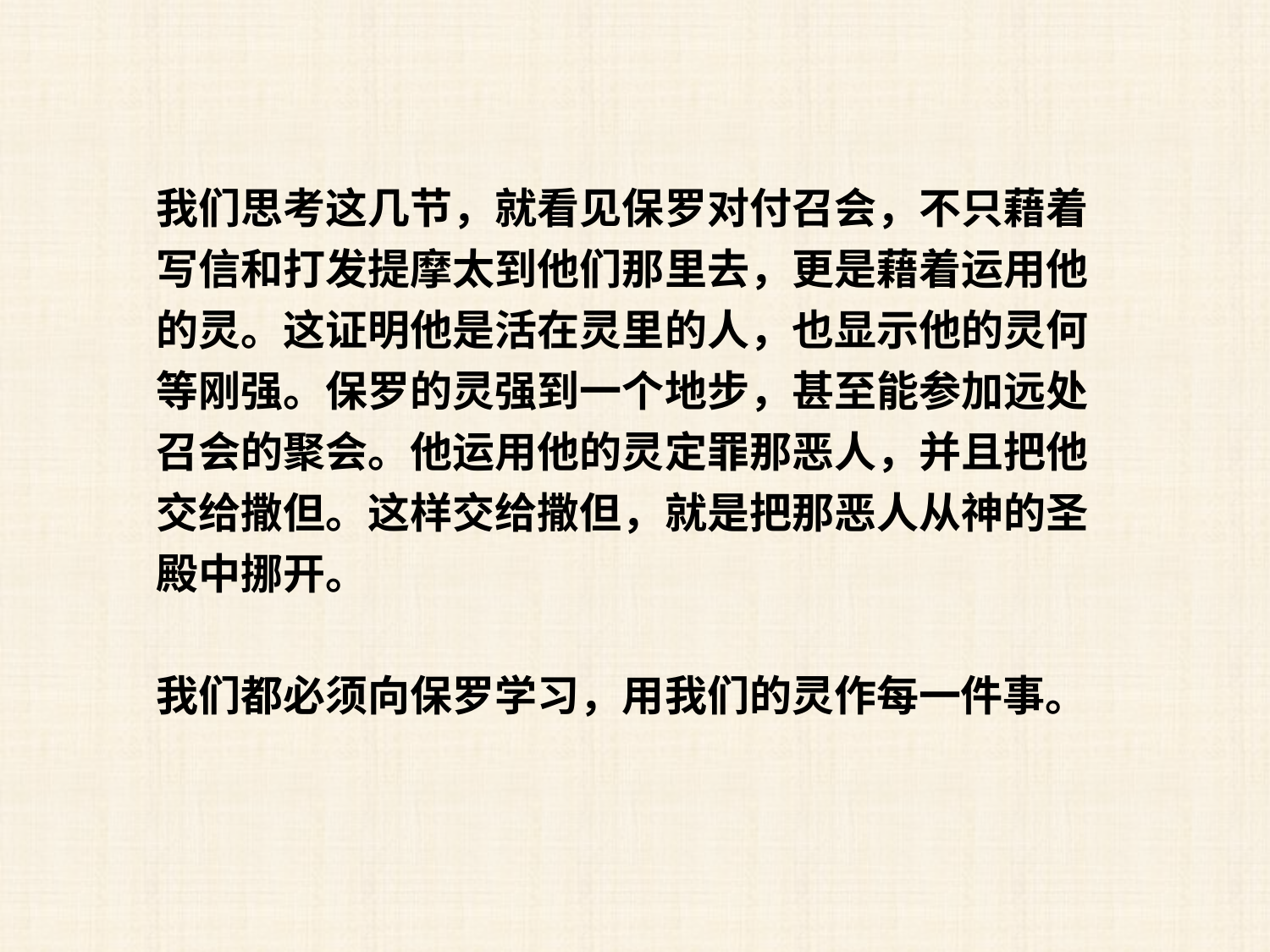

我们思考这几节，就看见保罗对付召会，不只藉着写信和打发提摩太到他们那里去，更是藉着运用他的灵。这证明他是活在灵里的人，也显示他的灵何等刚强。保罗的灵强到一个地步，甚至能参加远处召会的聚会。他运用他的灵定罪那恶人，并且把他交给撒但。这样交给撒但，就是把那恶人从神的圣殿中挪开。

我们都必须向保罗学习，用我们的灵作每一件事。